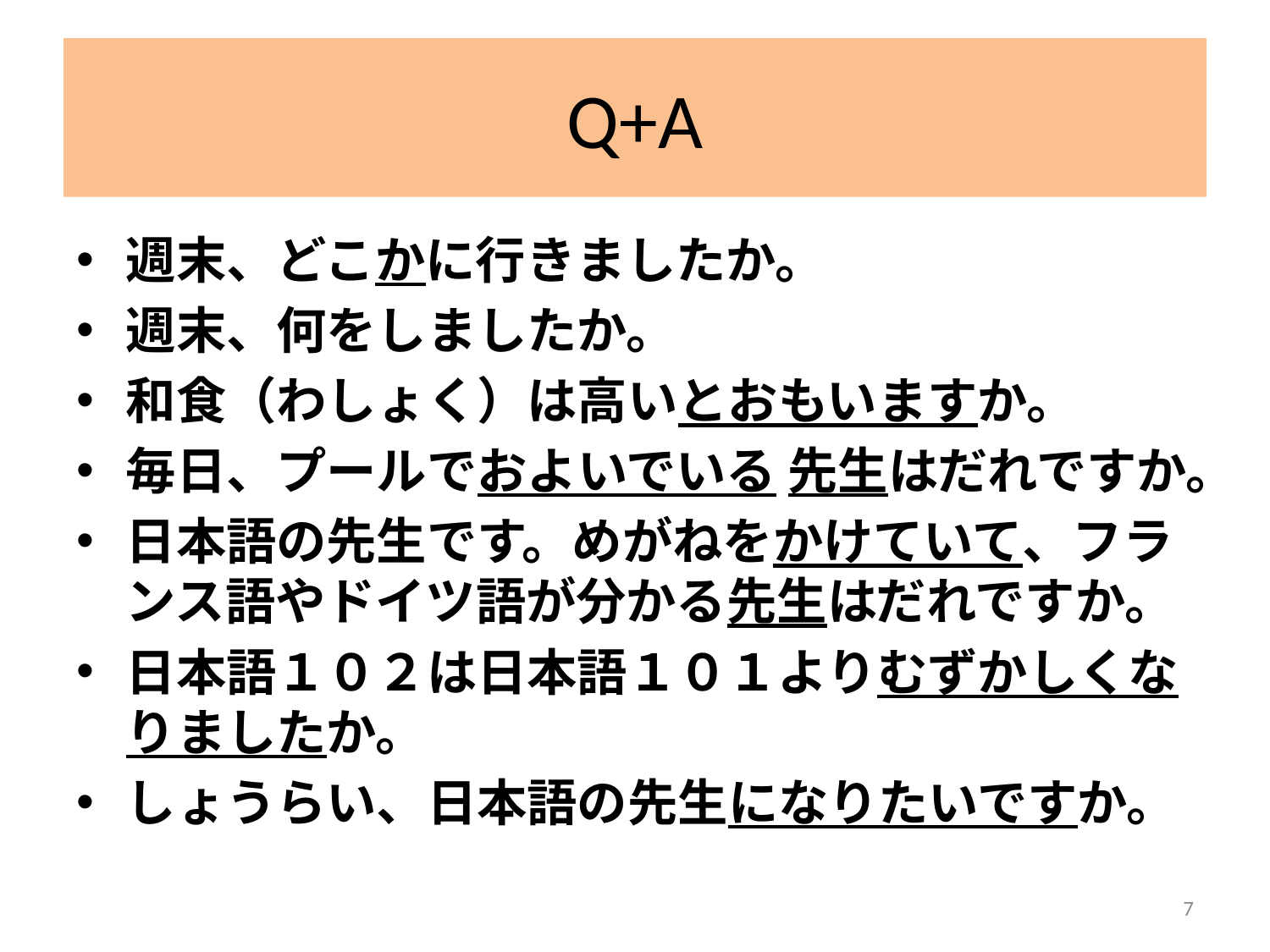

# Q+A
週末、どこかに行きましたか。
週末、何をしましたか。
和食（わしょく）は高いとおもいますか。
毎日、プールでおよいでいる 先生はだれですか。
日本語の先生です。めがねをかけていて、フランス語やドイツ語が分かる先生はだれですか。
日本語１０２は日本語１０１よりむずかしくなりましたか。
しょうらい、日本語の先生になりたいですか。

7